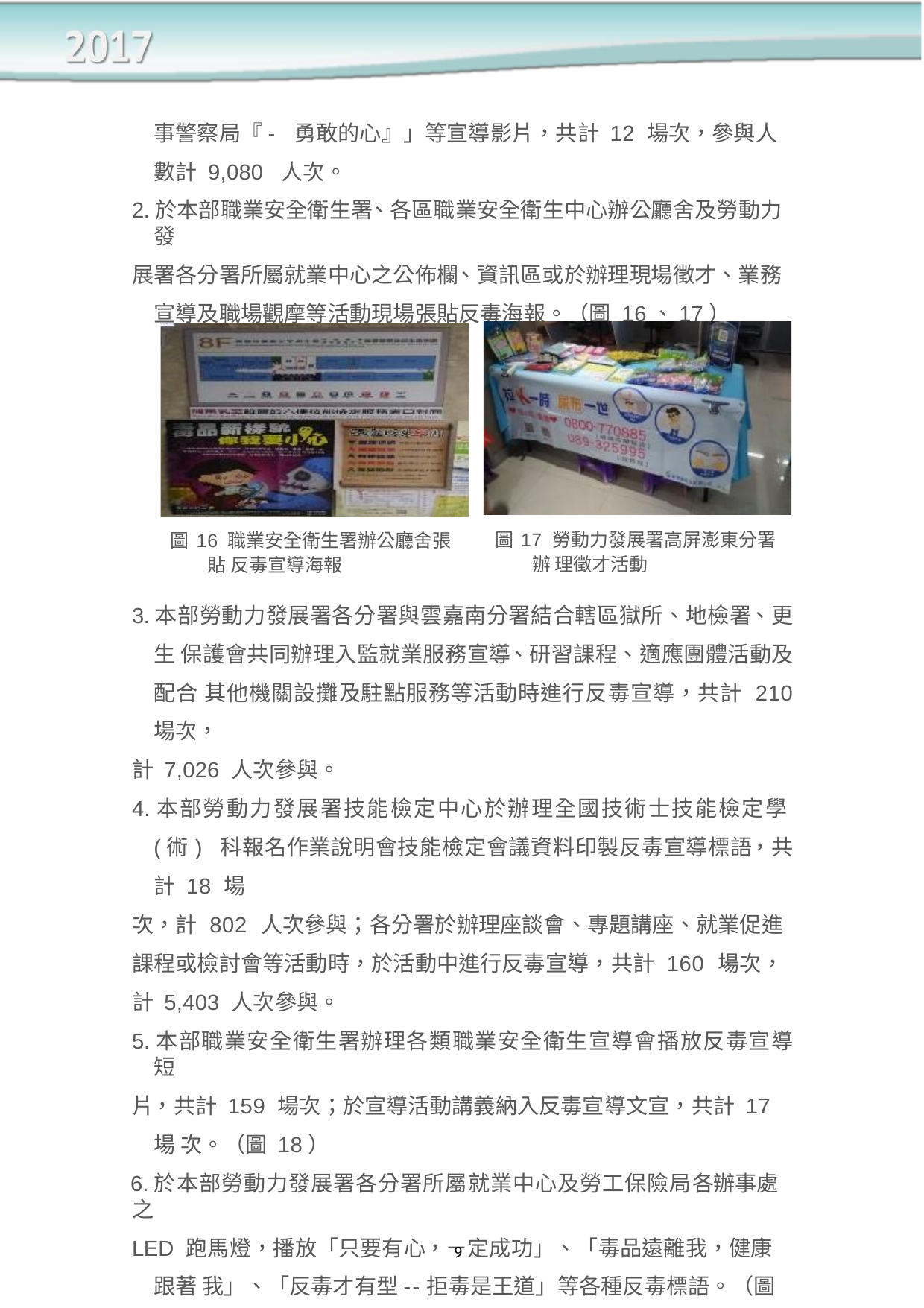

事警察局『- 勇敢的心』」等宣導影片，共計 12 場次，參與人數計 9,080  人次。
2.於本部職業安全衛生署、各區職業安全衛生中心辦公廳舍及勞動力發
展署各分署所屬就業中心之公佈欄、資訊區或於辦理現場徵才、業務 宣導及職場觀摩等活動現場張貼反毒海報。（圖 16、17）

圖17 勞動力發展署高屏澎東分署辦 理徵才活動
圖16 職業安全衛生署辦公廳舍張貼 反毒宣導海報

3.本部勞動力發展署各分署與雲嘉南分署結合轄區獄所、地檢署、更生 保護會共同辦理入監就業服務宣導、研習課程、適應團體活動及配合 其他機關設攤及駐點服務等活動時進行反毒宣導，共計 210 場次，
計 7,026 人次參與。
4.本部勞動力發展署技能檢定中心於辦理全國技術士技能檢定學(術)  科報名作業說明會技能檢定會議資料印製反毒宣導標語，共計 18 場
次，計 802 人次參與；各分署於辦理座談會、專題講座、就業促進
課程或檢討會等活動時，於活動中進行反毒宣導，共計 160 場次，
計 5,403 人次參與。
5.本部職業安全衛生署辦理各類職業安全衛生宣導會播放反毒宣導短
片，共計 159 場次；於宣導活動講義納入反毒宣導文宣，共計 17 場 次。（圖 18）
6.於本部勞動力發展署各分署所屬就業中心及勞工保險局各辦事處之
LED 跑馬燈，播放「只要有心，ㄧ定成功」、「毒品遠離我，健康跟著 我」、「反毒才有型--拒毒是王道」等各種反毒標語。（圖 19）
9